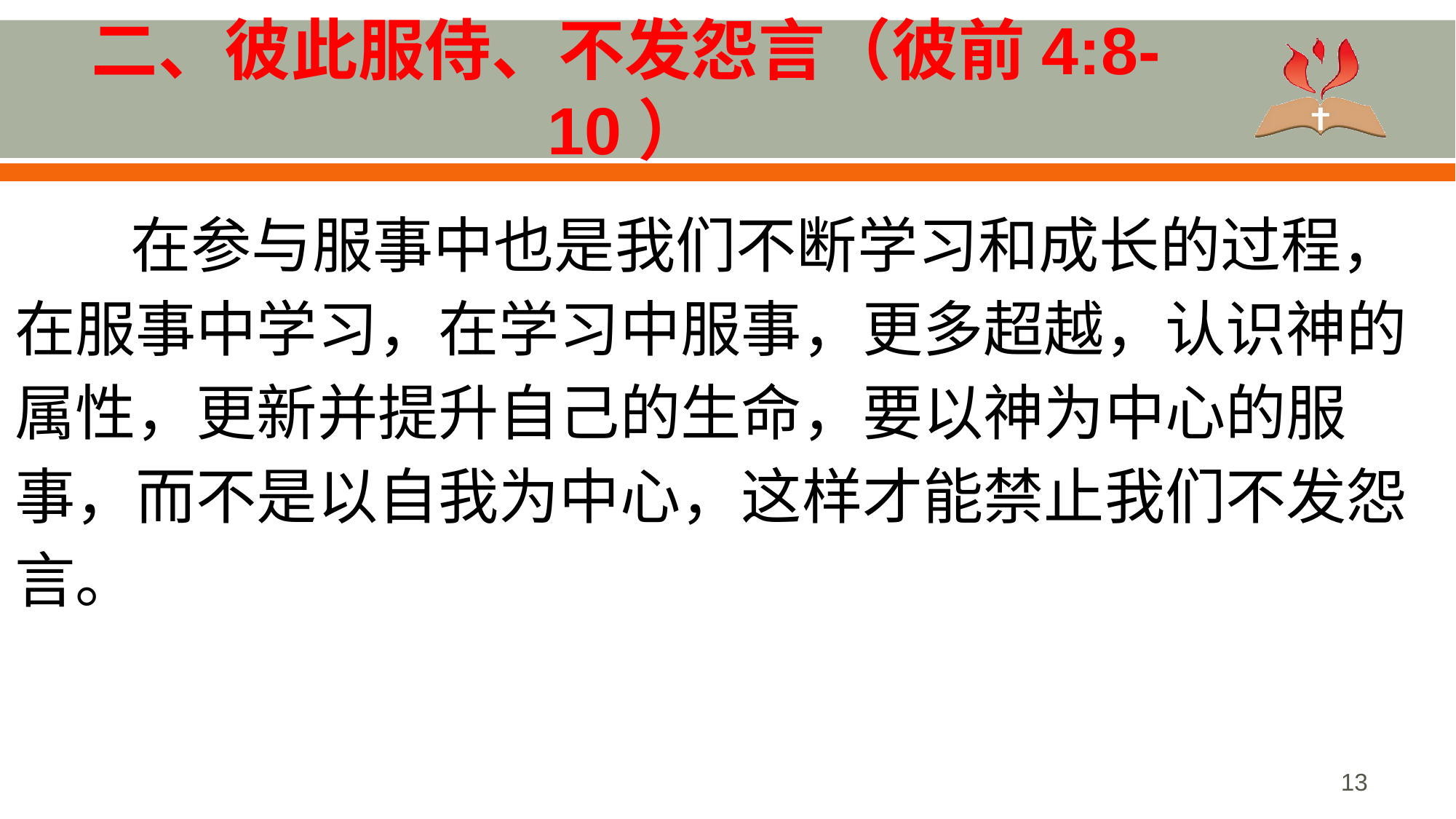

# 二、彼此服侍、不发怨言（彼前4:8-10）
在参与服事中也是我们不断学习和成长的过程，在服事中学习，在学习中服事，更多超越，认识神的属性，更新并提升自己的生命，要以神为中心的服事，而不是以自我为中心，这样才能禁止我们不发怨言。

13